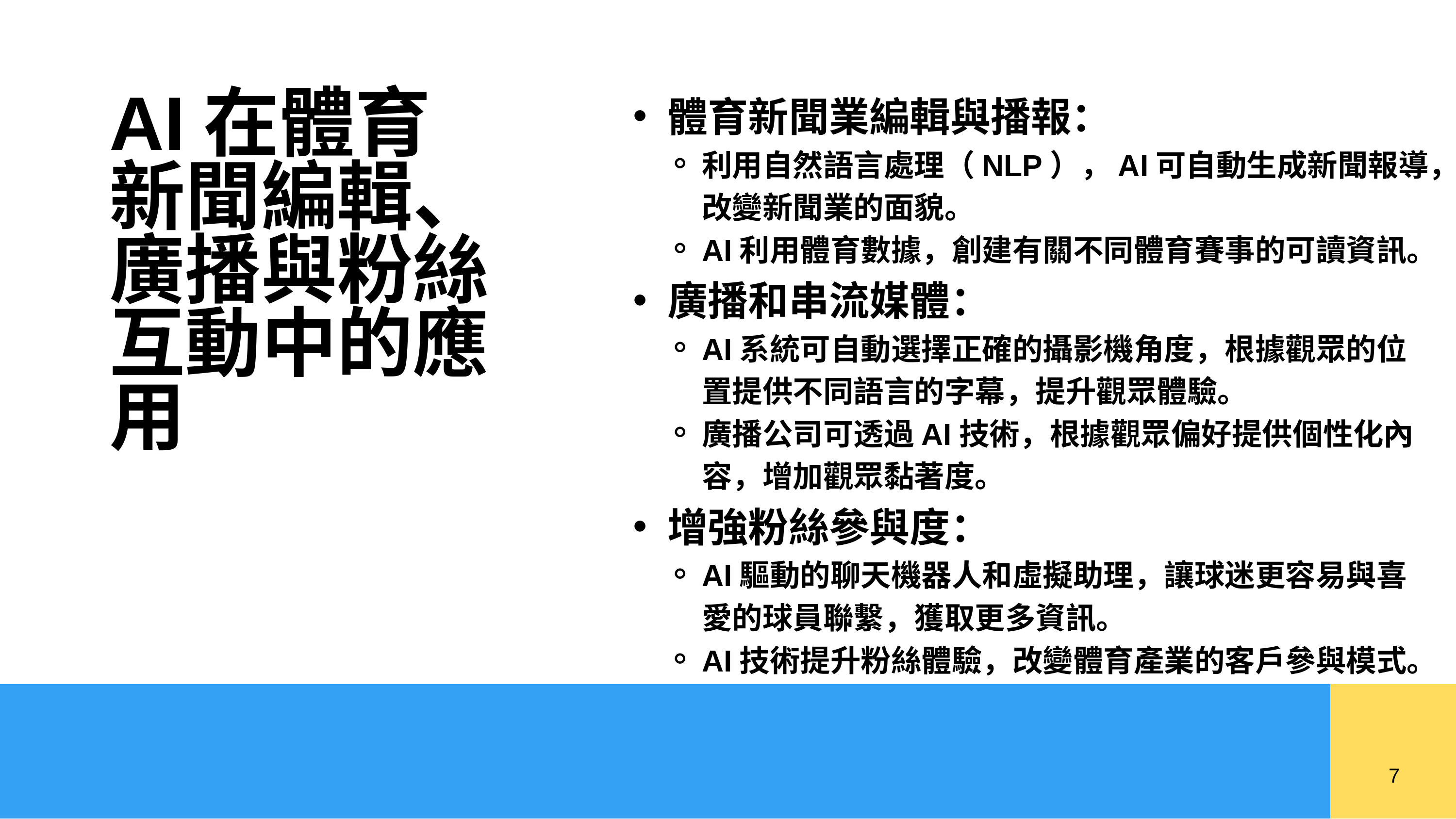

體育新聞業編輯與播報：
利用自然語言處理（NLP），AI可自動生成新聞報導，改變新聞業的面貌。
AI利用體育數據，創建有關不同體育賽事的可讀資訊。
廣播和串流媒體：
AI系統可自動選擇正確的攝影機角度，根據觀眾的位置提供不同語言的字幕，提升觀眾體驗。
廣播公司可透過AI技術，根據觀眾偏好提供個性化內容，增加觀眾黏著度。
增強粉絲參與度：
AI驅動的聊天機器人和虛擬助理，讓球迷更容易與喜愛的球員聯繫，獲取更多資訊。
AI技術提升粉絲體驗，改變體育產業的客戶參與模式。
AI在體育新聞編輯、廣播與粉絲互動中的應用

7